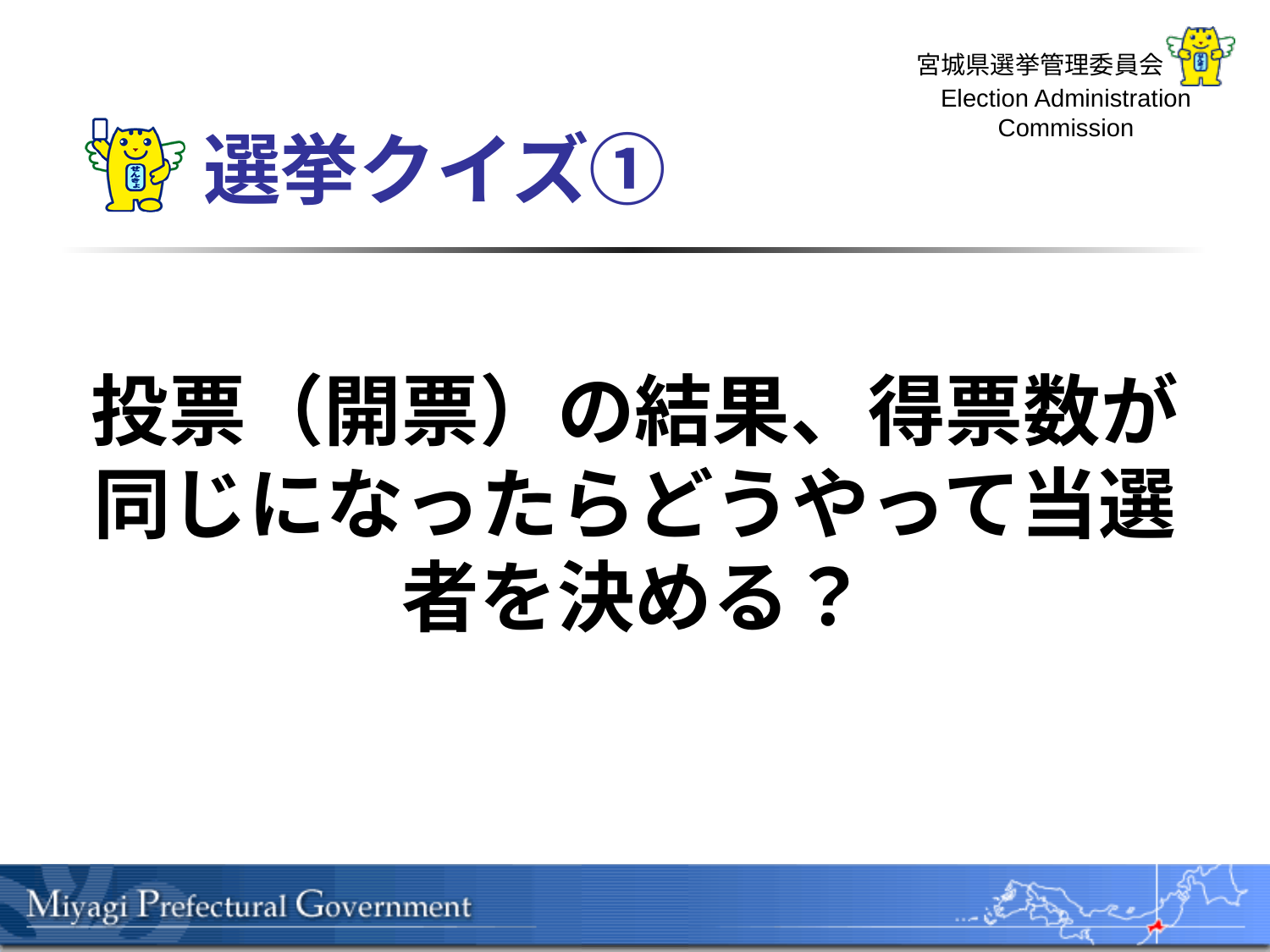

# 選挙クイズ①
投票（開票）の結果、得票数が同じになったらどうやって当選者を決める？